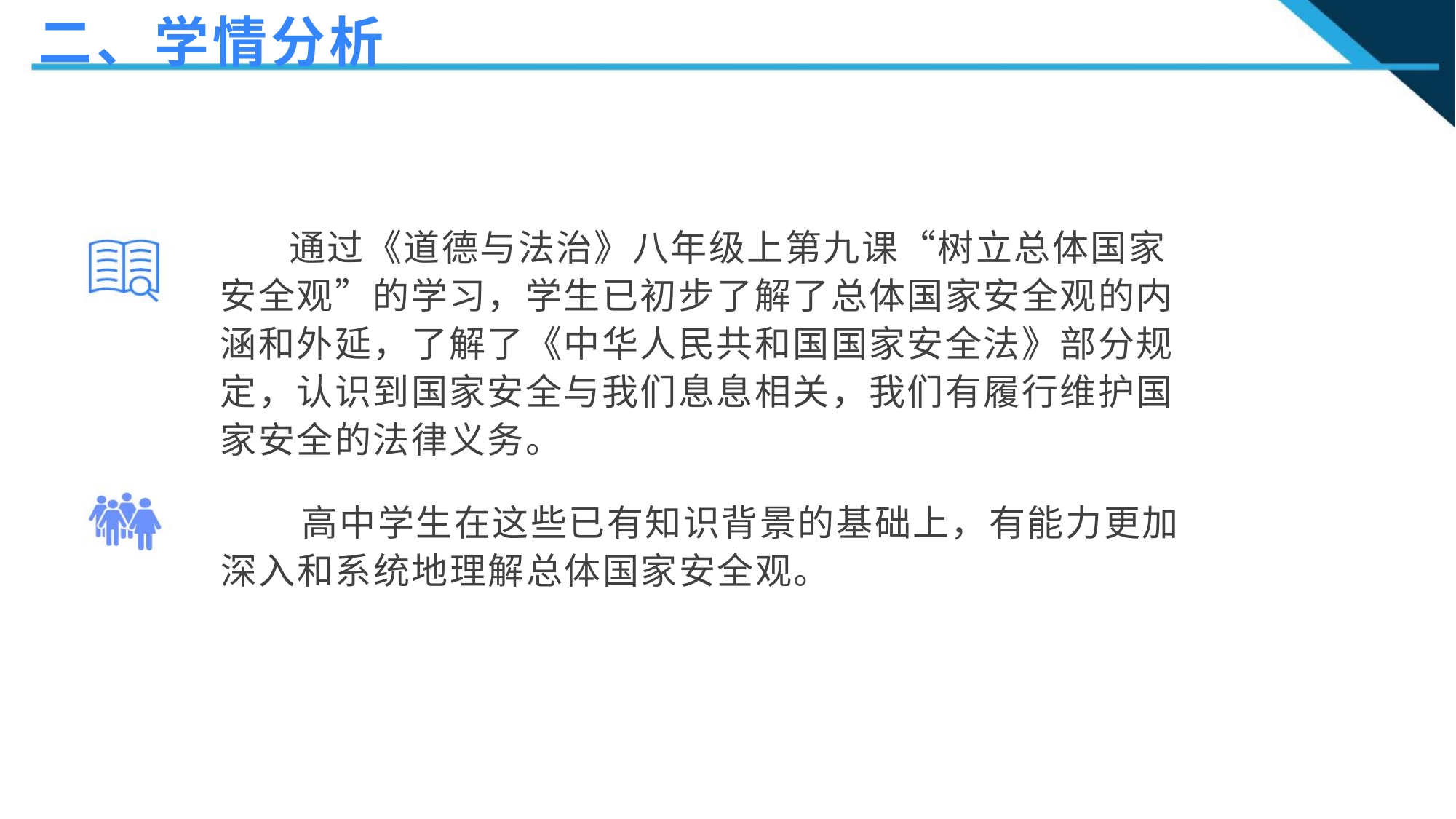

二、学情分析
      通过《道德与法治》八年级上第九课“树立总体国家安全观”的学习，学生已初步了解了总体国家安全观的内涵和外延，了解了《中华人民共和国国家安全法》部分规定，认识到国家安全与我们息息相关，我们有履行维护国家安全的法律义务。
      高中学生在这些已有知识背景的基础上，有能力更加深入和系统地理解总体国家安全观。
n